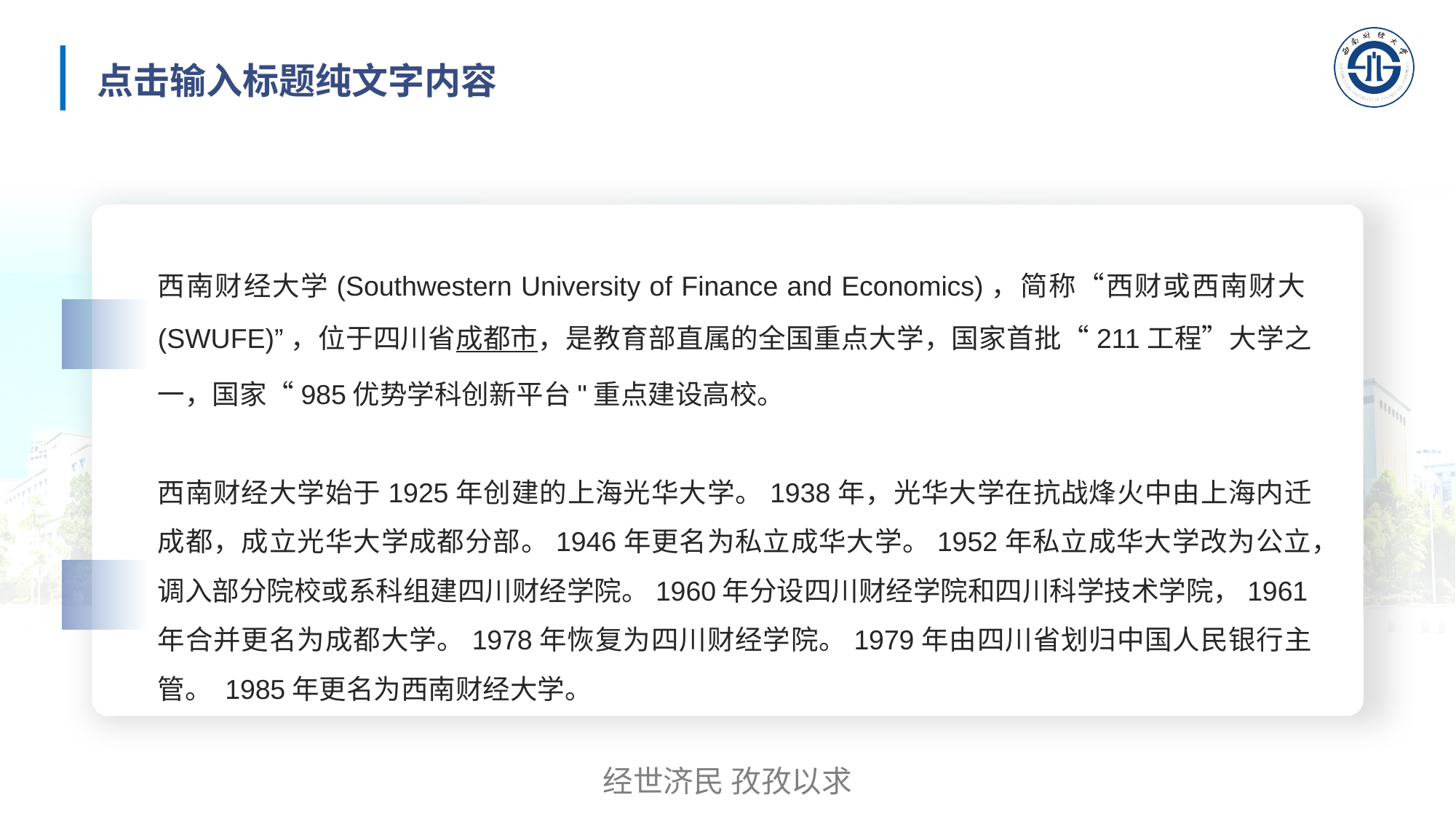

点击输入标题纯文字内容

西南财经大学(Southwestern University of Finance and Economics)，简称“西财或西南财大(SWUFE)”，位于四川省成都市，是教育部直属的全国重点大学，国家首批“211工程”大学之一，国家“985优势学科创新平台"重点建设高校。

西南财经大学始于1925年创建的上海光华大学。1938年，光华大学在抗战烽火中由上海内迁成都，成立光华大学成都分部。1946年更名为私立成华大学。1952年私立成华大学改为公立，调入部分院校或系科组建四川财经学院。1960年分设四川财经学院和四川科学技术学院，1961年合并更名为成都大学。1978年恢复为四川财经学院。1979年由四川省划归中国人民银行主管。 1985年更名为西南财经大学。